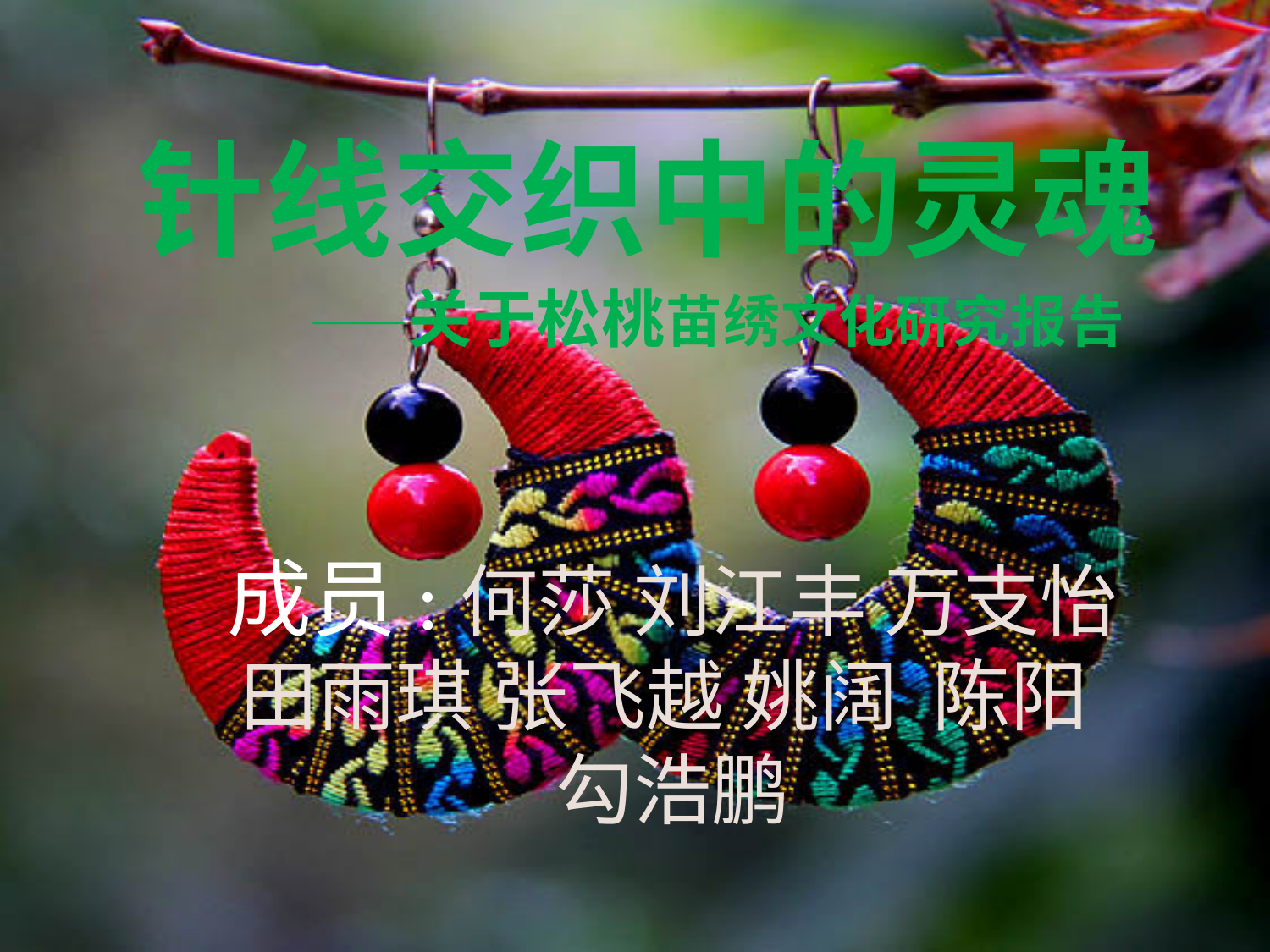

# 针线交织中的灵魂 ——关于松桃苗绣文化研究报告
成员:何莎 刘江丰 万支怡田雨琪 张飞越 姚阔  陈阳  勾浩鹏